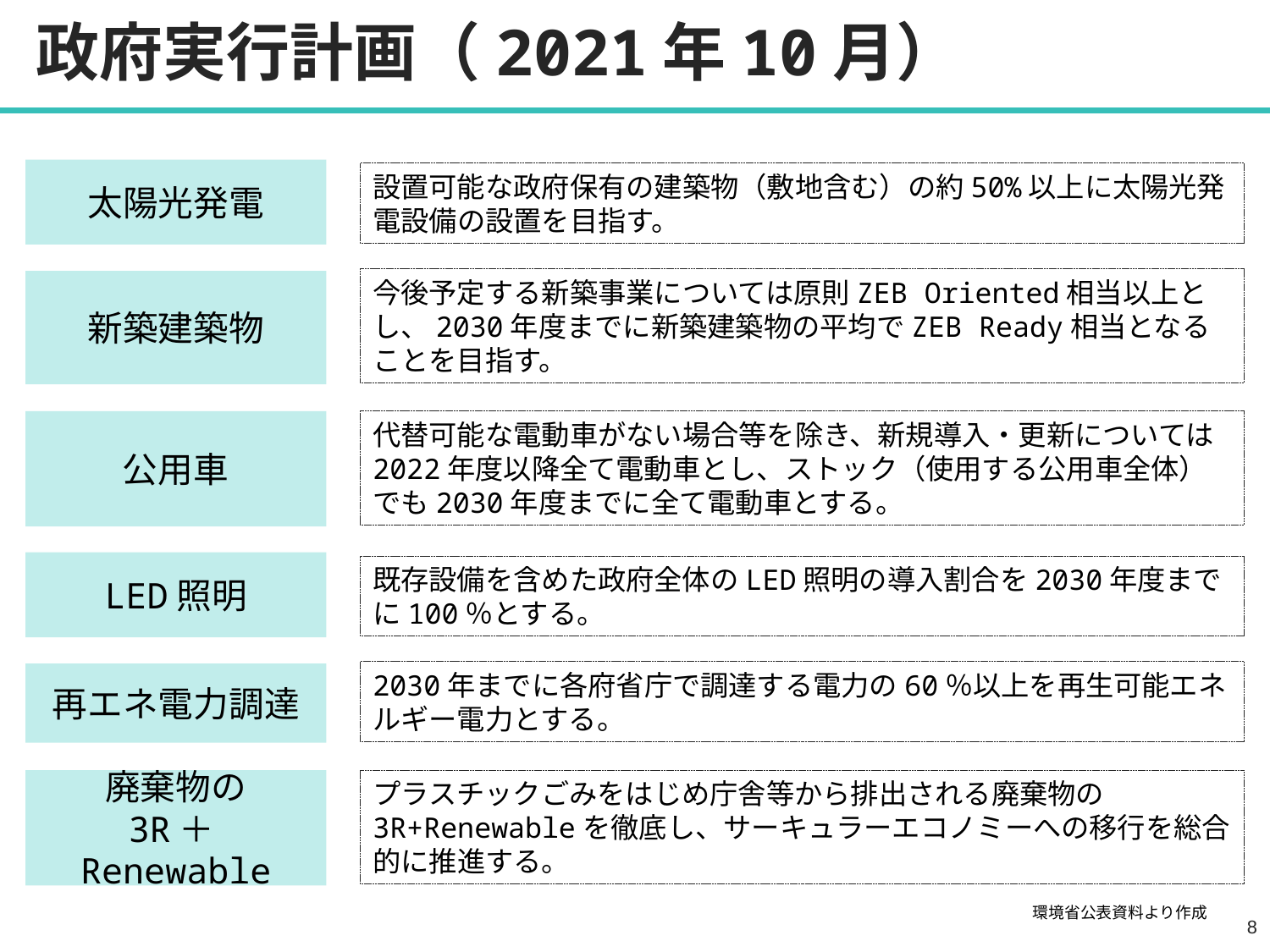

# 政府実行計画（2021年10月）
太陽光発電
設置可能な政府保有の建築物（敷地含む）の約50%以上に太陽光発電設備の設置を目指す。
今後予定する新築事業については原則ZEB Oriented相当以上とし、2030年度までに新築建築物の平均でZEB Ready相当となることを目指す。
新築建築物
公用車
代替可能な電動車がない場合等を除き、新規導入・更新については2022年度以降全て電動車とし、ストック（使用する公用車全体）でも2030年度までに全て電動車とする。
LED照明
既存設備を含めた政府全体のLED照明の導入割合を2030年度までに100％とする。
2030年までに各府省庁で調達する電力の60％以上を再生可能エネルギー電力とする。
再エネ電力調達
廃棄物の
3R＋Renewable
プラスチックごみをはじめ庁舎等から排出される廃棄物の3R+Renewableを徹底し、サーキュラーエコノミーへの移行を総合的に推進する。
環境省公表資料より作成
8